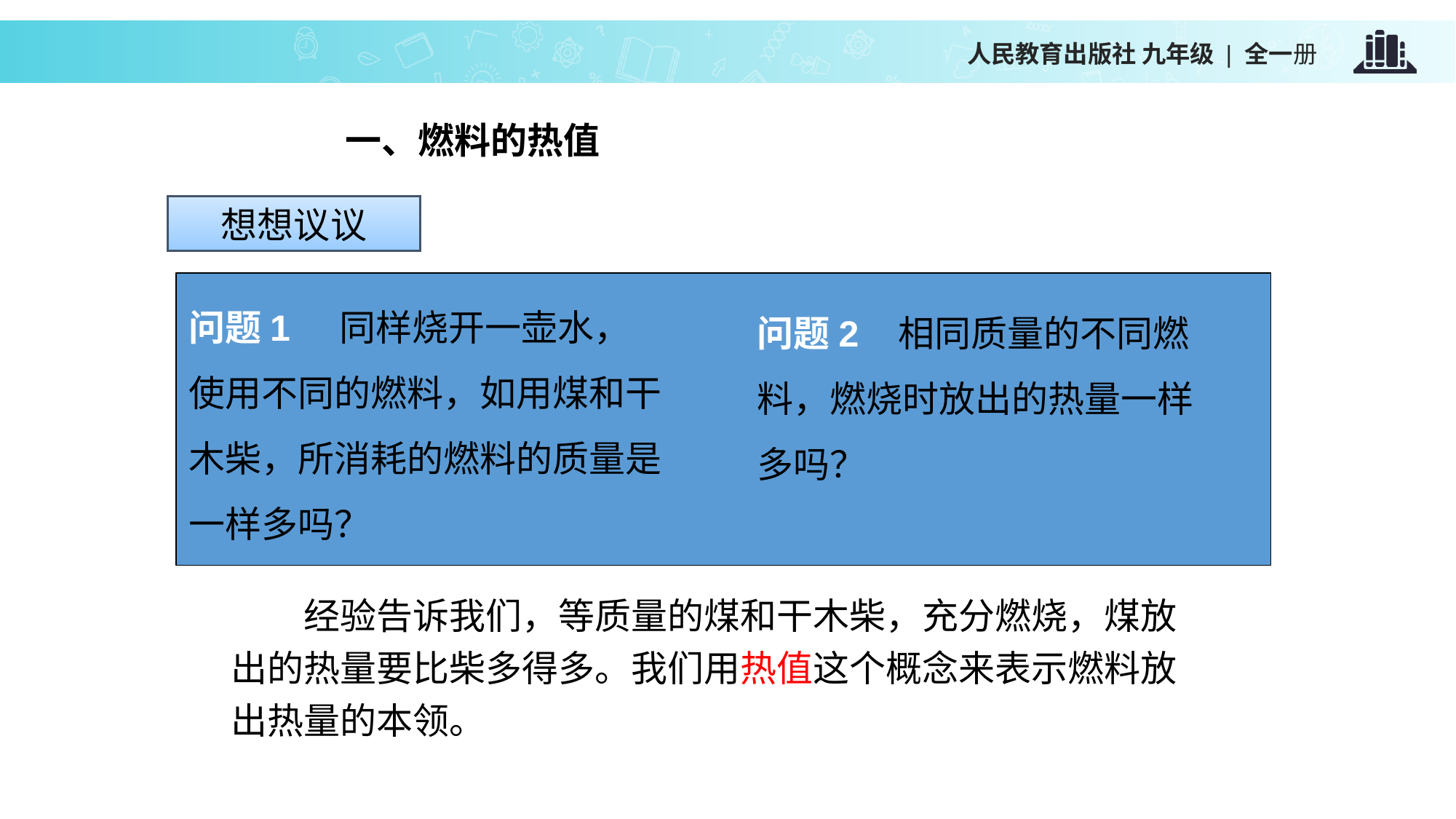

人民教育出版社 九年级 | 全一册
一、燃料的热值
想想议议

问题1    同样烧开一壶水，使用不同的燃料，如用煤和干木柴，所消耗的燃料的质量是一样多吗？
问题2   相同质量的不同燃料，燃烧时放出的热量一样多吗？
　　经验告诉我们，等质量的煤和干木柴，充分燃烧，煤放出的热量要比柴多得多。我们用热值这个概念来表示燃料放出热量的本领。